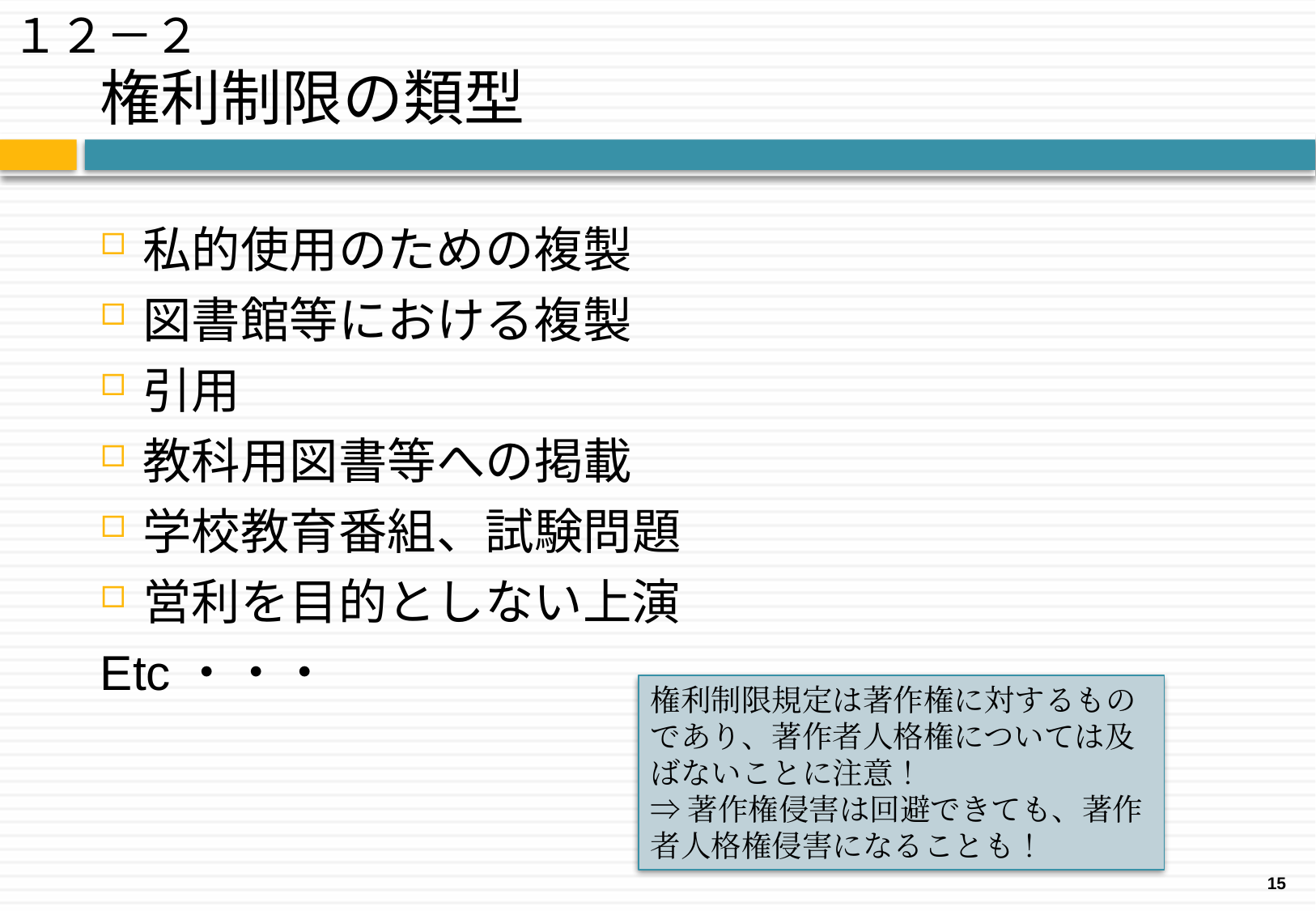

１２－２
# 権利制限の類型
私的使用のための複製
図書館等における複製
引用
教科用図書等への掲載
学校教育番組、試験問題
営利を目的としない上演
Etc・・・
権利制限規定は著作権に対するものであり、著作者人格権については及ばないことに注意！
⇒著作権侵害は回避できても、著作者人格権侵害になることも！
15